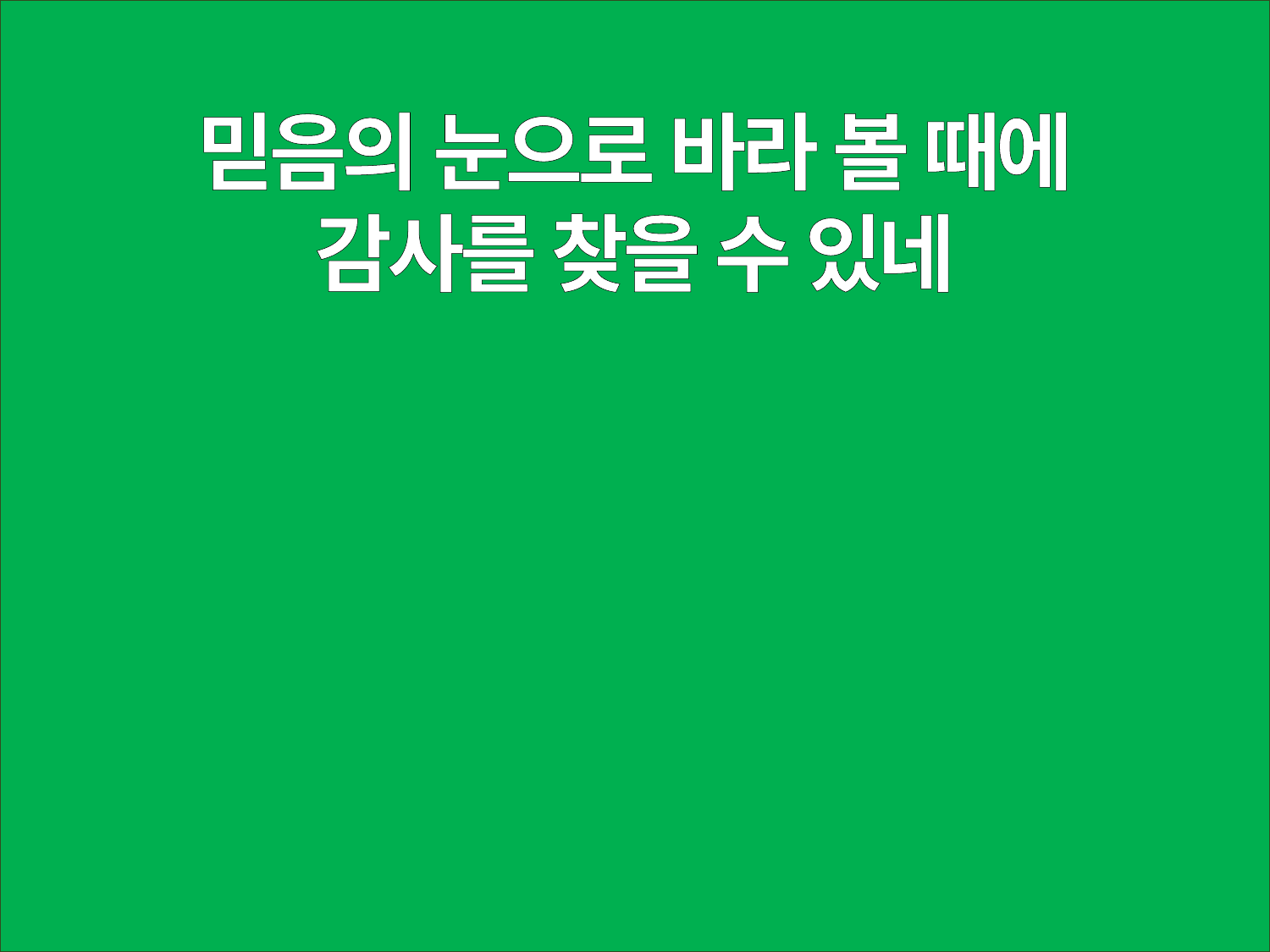

믿음의 눈으로 바라 볼 때에
감사를 찾을 수 있네